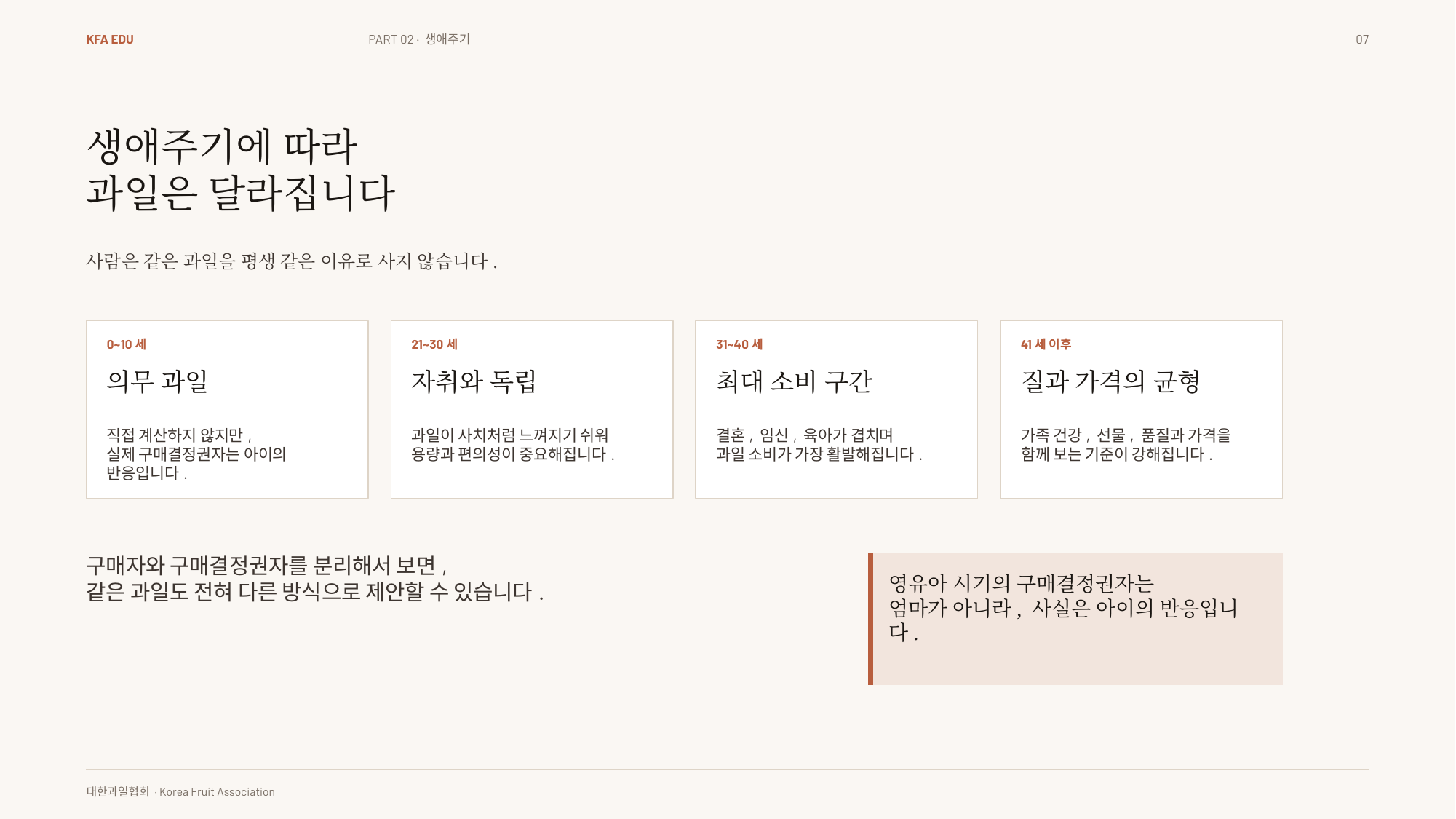

KFA EDU
PART 02 · 생애주기
07
생애주기에 따라
과일은 달라집니다
사람은 같은 과일을 평생 같은 이유로 사지 않습니다.

0~10세
21~30세
31~40세
41세 이후
의무 과일
자취와 독립
최대 소비 구간
질과 가격의 균형
직접 계산하지 않지만,
실제 구매결정권자는 아이의 반응입니다.
과일이 사치처럼 느껴지기 쉬워
용량과 편의성이 중요해집니다.
결혼, 임신, 육아가 겹치며
과일 소비가 가장 활발해집니다.
가족 건강, 선물, 품질과 가격을
함께 보는 기준이 강해집니다.
구매자와 구매결정권자를 분리해서 보면,
같은 과일도 전혀 다른 방식으로 제안할 수 있습니다.

영유아 시기의 구매결정권자는
엄마가 아니라, 사실은 아이의 반응입니다.

대한과일협회 · Korea Fruit Association